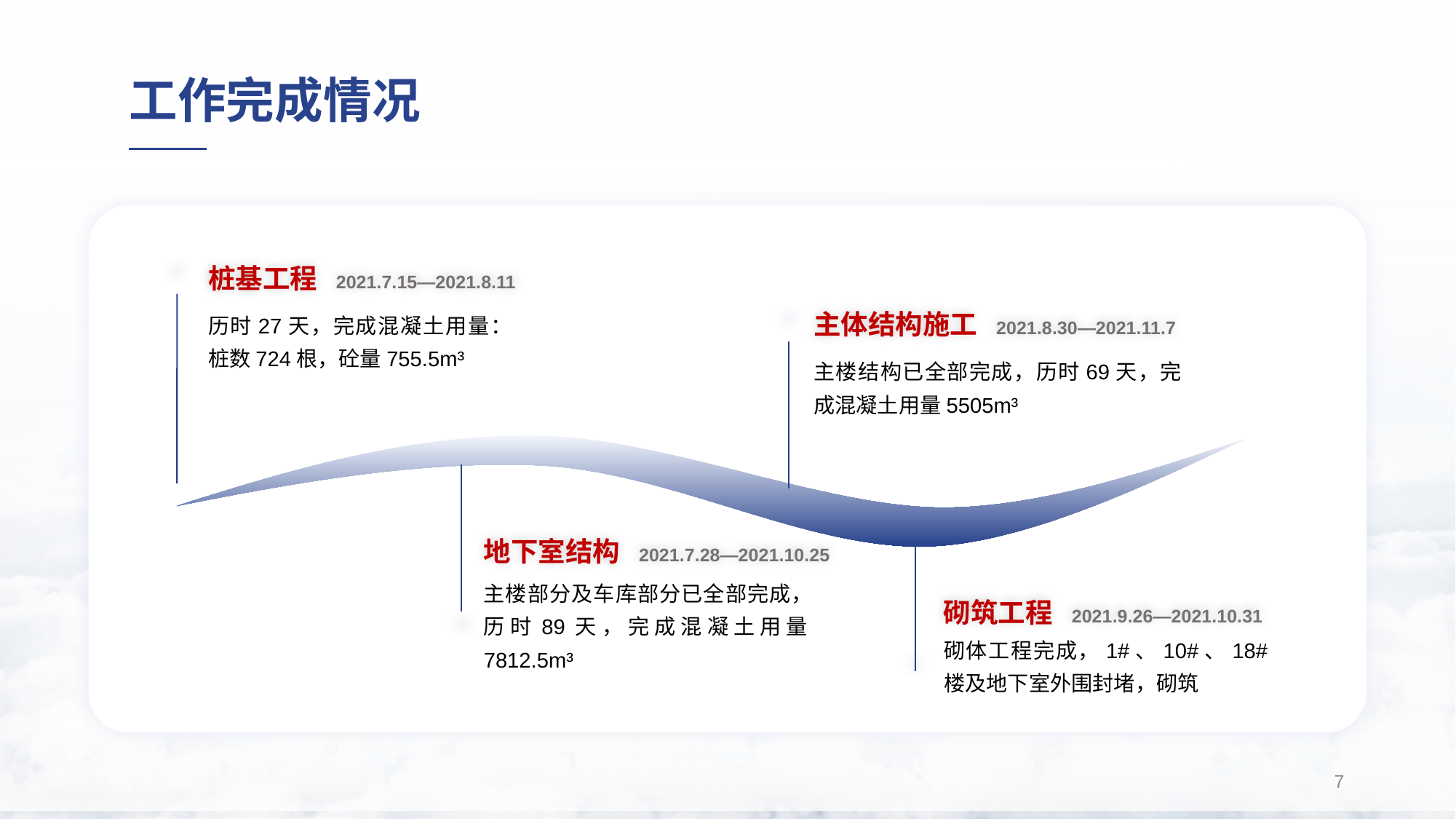

# 工作完成情况

桩基工程  2021.7.15—2021.8.11

主体结构施工  2021.8.30—2021.11.7

历时27天，完成混凝土用量：桩数724根，砼量755.5m³
主楼结构已全部完成，历时69天，完成混凝土用量5505m³

地下室结构  2021.7.28—2021.10.25
主楼部分及车库部分已全部完成，历时89天，完成混凝土用量7812.5m³
砌筑工程  2021.9.26—2021.10.31

砌体工程完成，1#、10#、18#楼及地下室外围封堵，砌筑

7